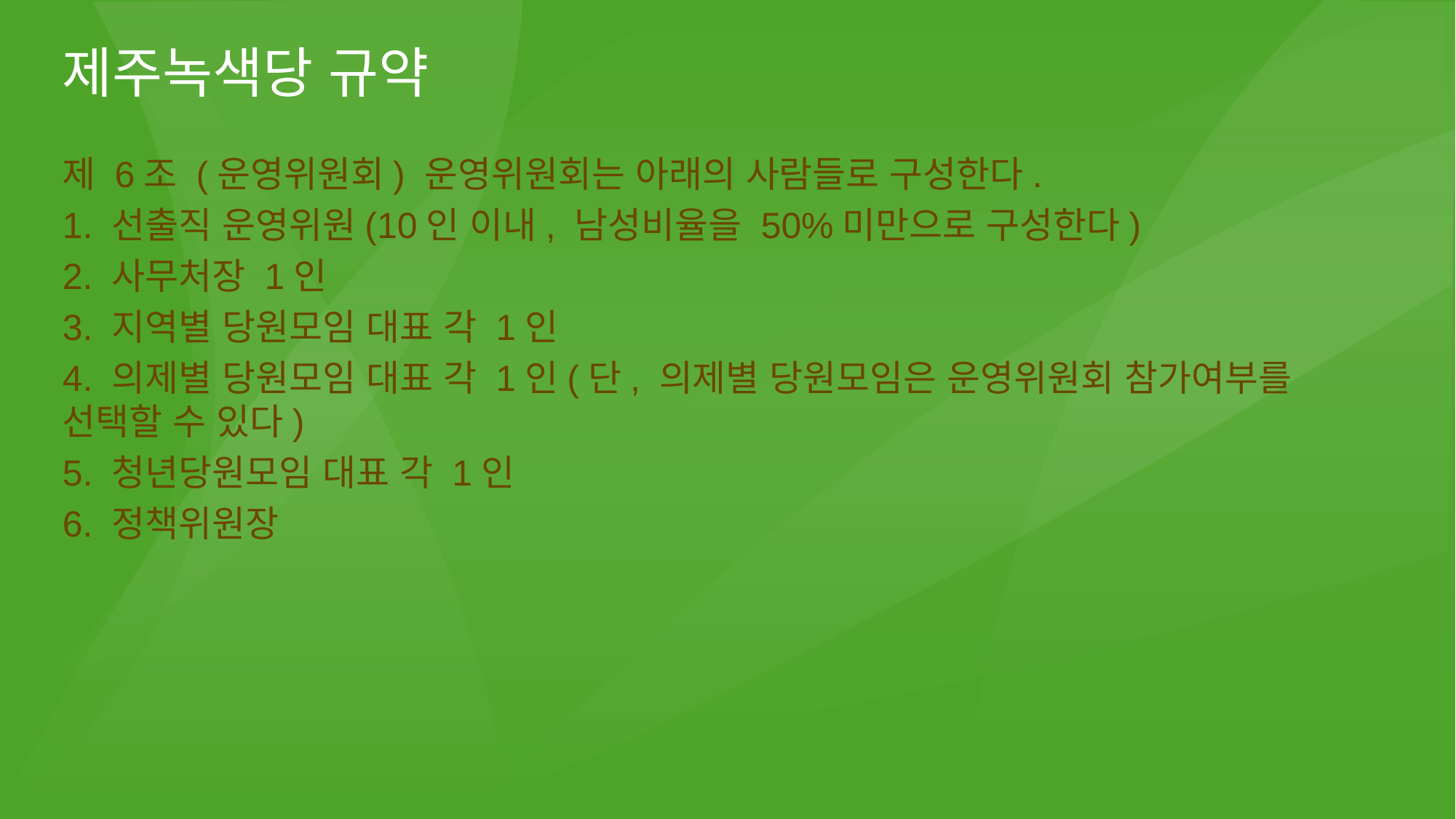

# 제주녹색당 규약
제 6조 (운영위원회) 운영위원회는 아래의 사람들로 구성한다.
1. 선출직 운영위원(10인 이내, 남성비율을 50%미만으로 구성한다)
2. 사무처장 1인
3. 지역별 당원모임 대표 각 1인
4. 의제별 당원모임 대표 각 1인(단, 의제별 당원모임은 운영위원회 참가여부를 선택할 수 있다)
5. 청년당원모임 대표 각 1인
6. 정책위원장